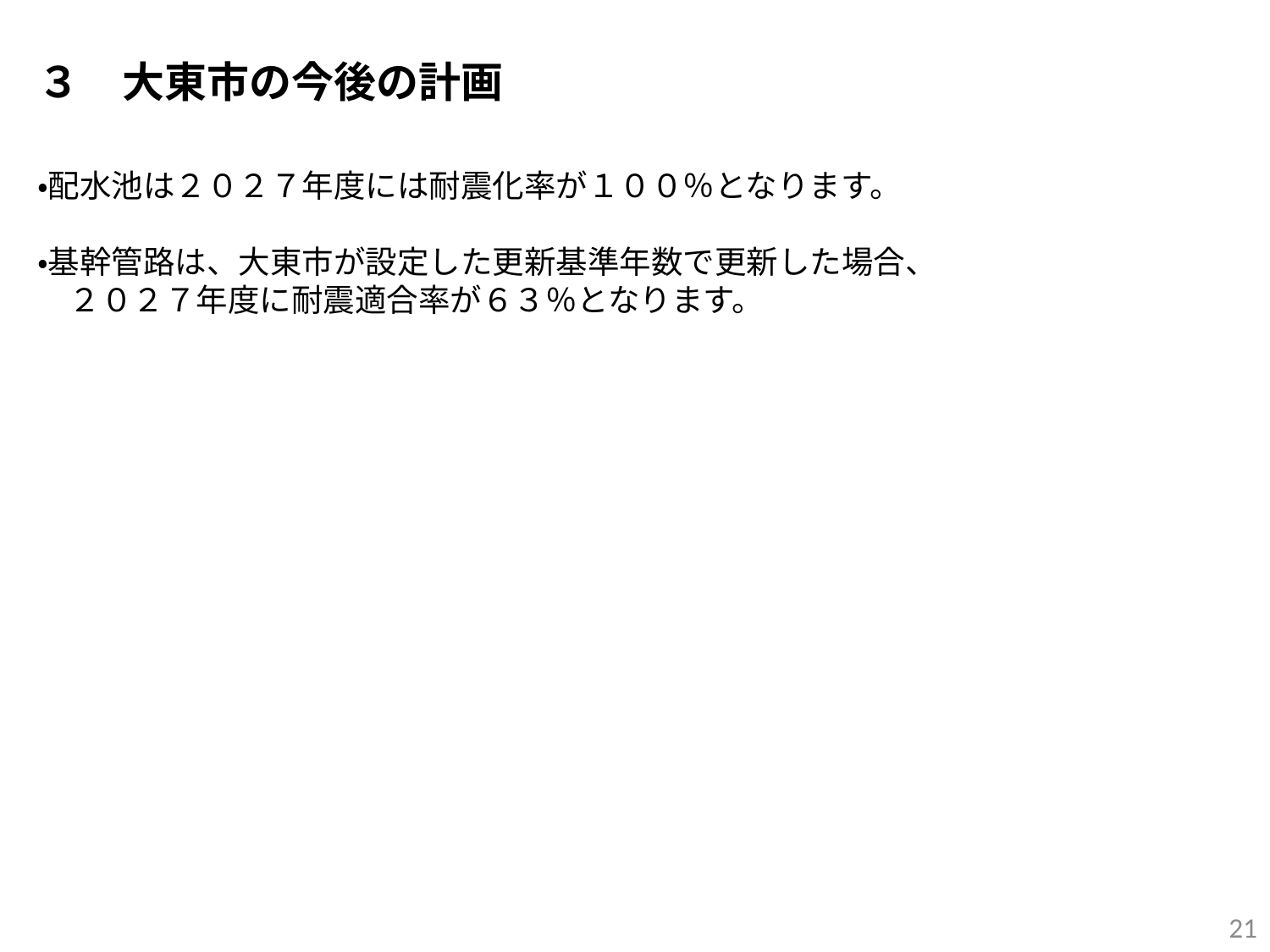

３　大東市の今後の計画

・配水池は２０２７年度には耐震化率が１００％となります。

・基幹管路は、大東市が設定した更新基準年数で更新した場合、
　２０２７年度に耐震適合率が６３％となります。
21